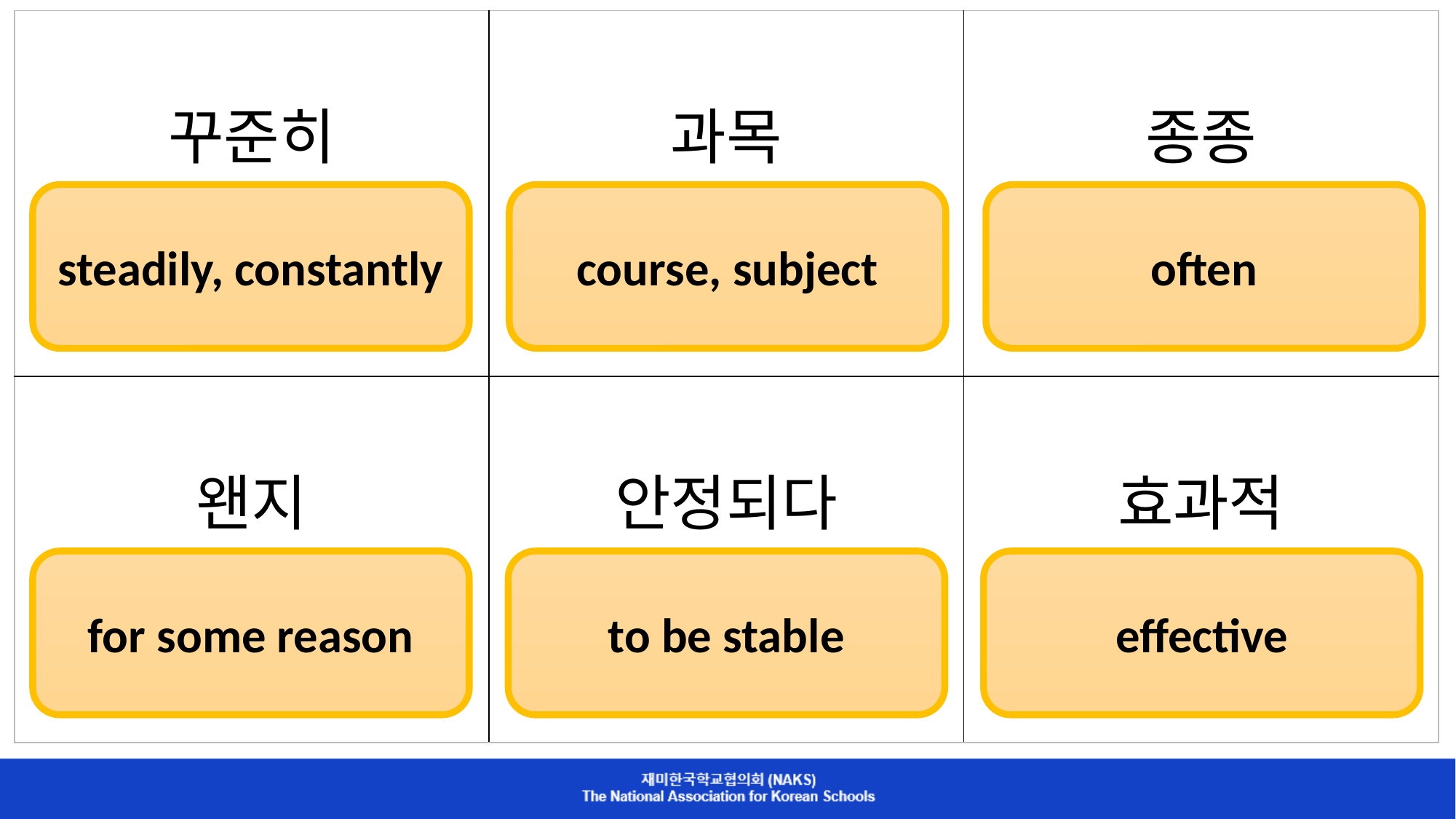

| 꾸준히 | 과목 | 종종 |
| --- | --- | --- |
| 왠지 | 안정되다 | 효과적 |
steadily, constantly
course, subject
often
for some reason
to be stable
effective